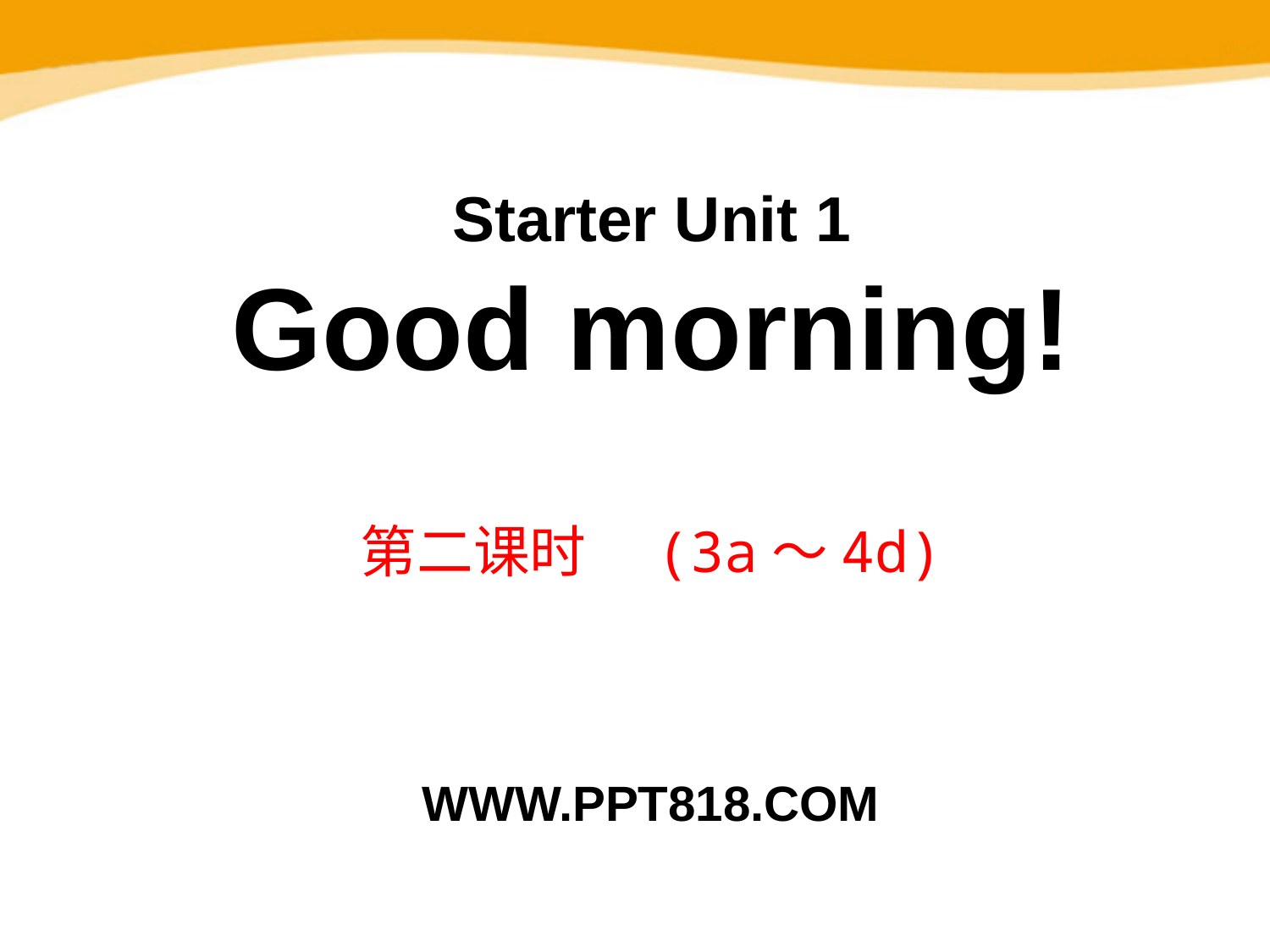

Starter Unit 1
Good morning!
第二课时　(3a～4d)
WWW.PPT818.COM